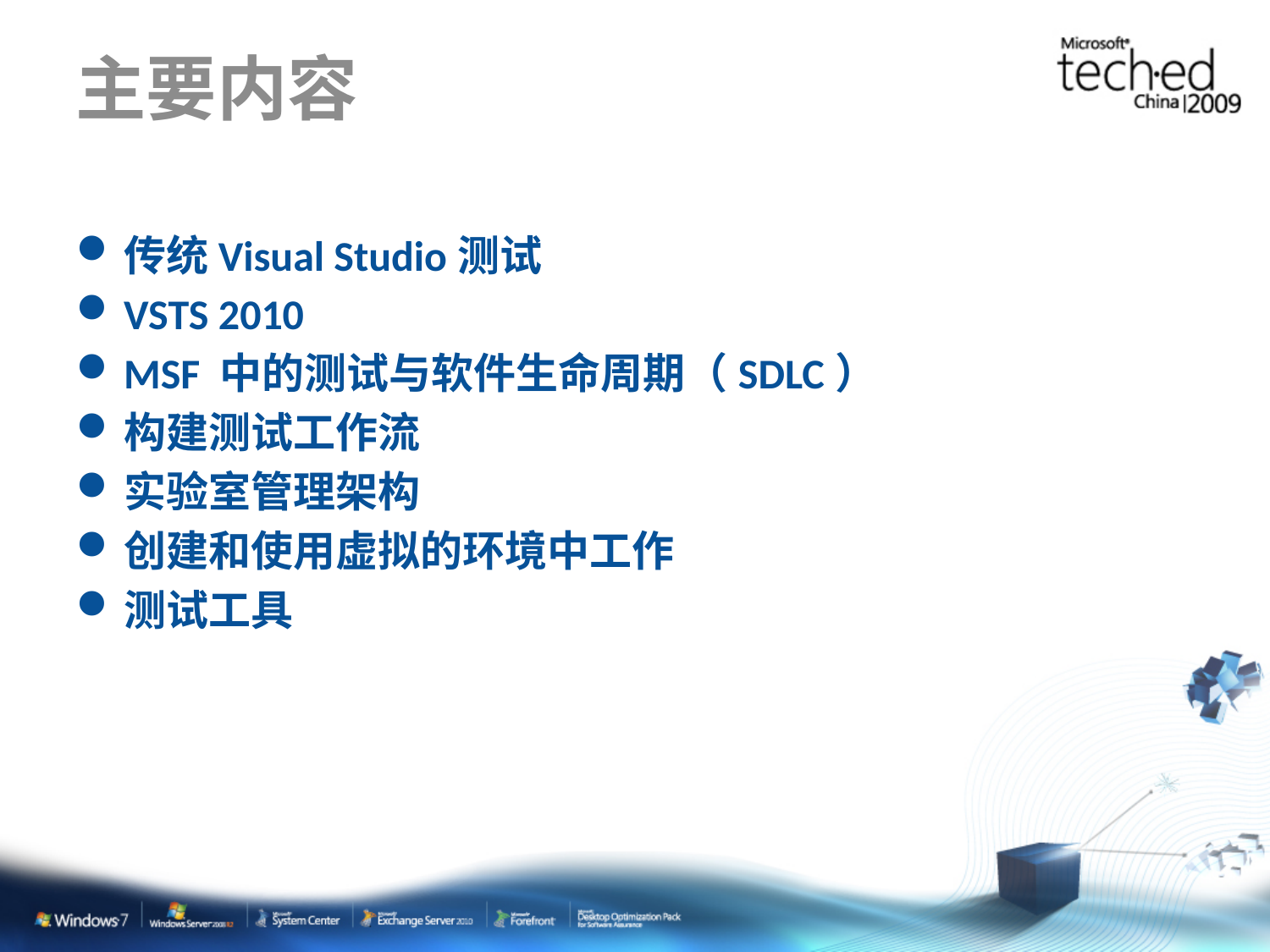

# 主要内容
传统Visual Studio测试
VSTS 2010
MSF 中的测试与软件生命周期（SDLC）
构建测试工作流
实验室管理架构
创建和使用虚拟的环境中工作
测试工具